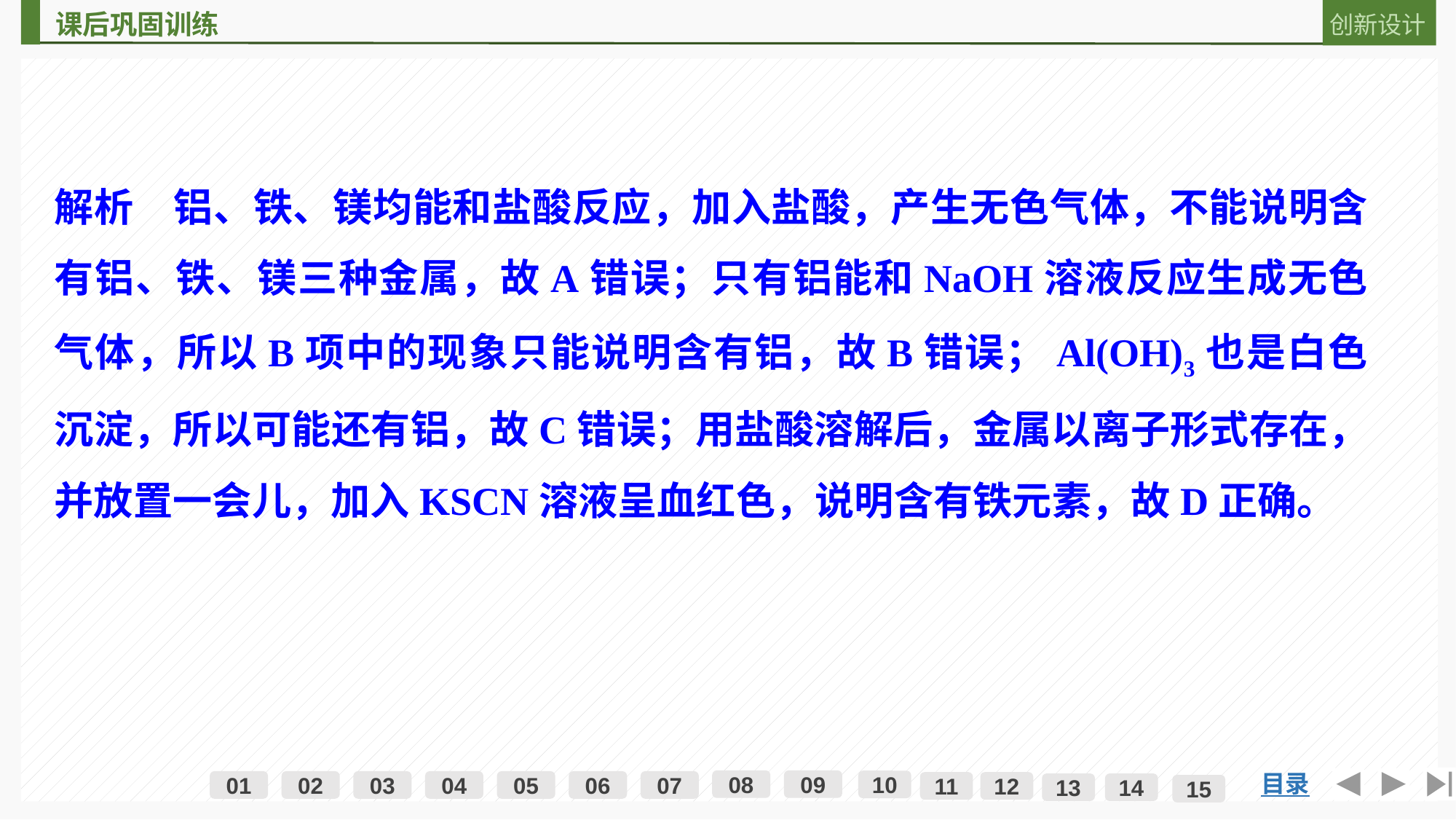

解析　铝、铁、镁均能和盐酸反应，加入盐酸，产生无色气体，不能说明含有铝、铁、镁三种金属，故A错误；只有铝能和NaOH溶液反应生成无色气体，所以B项中的现象只能说明含有铝，故B错误；Al(OH)3也是白色沉淀，所以可能还有铝，故C错误；用盐酸溶解后，金属以离子形式存在，并放置一会儿，加入KSCN溶液呈血红色，说明含有铁元素，故D正确。